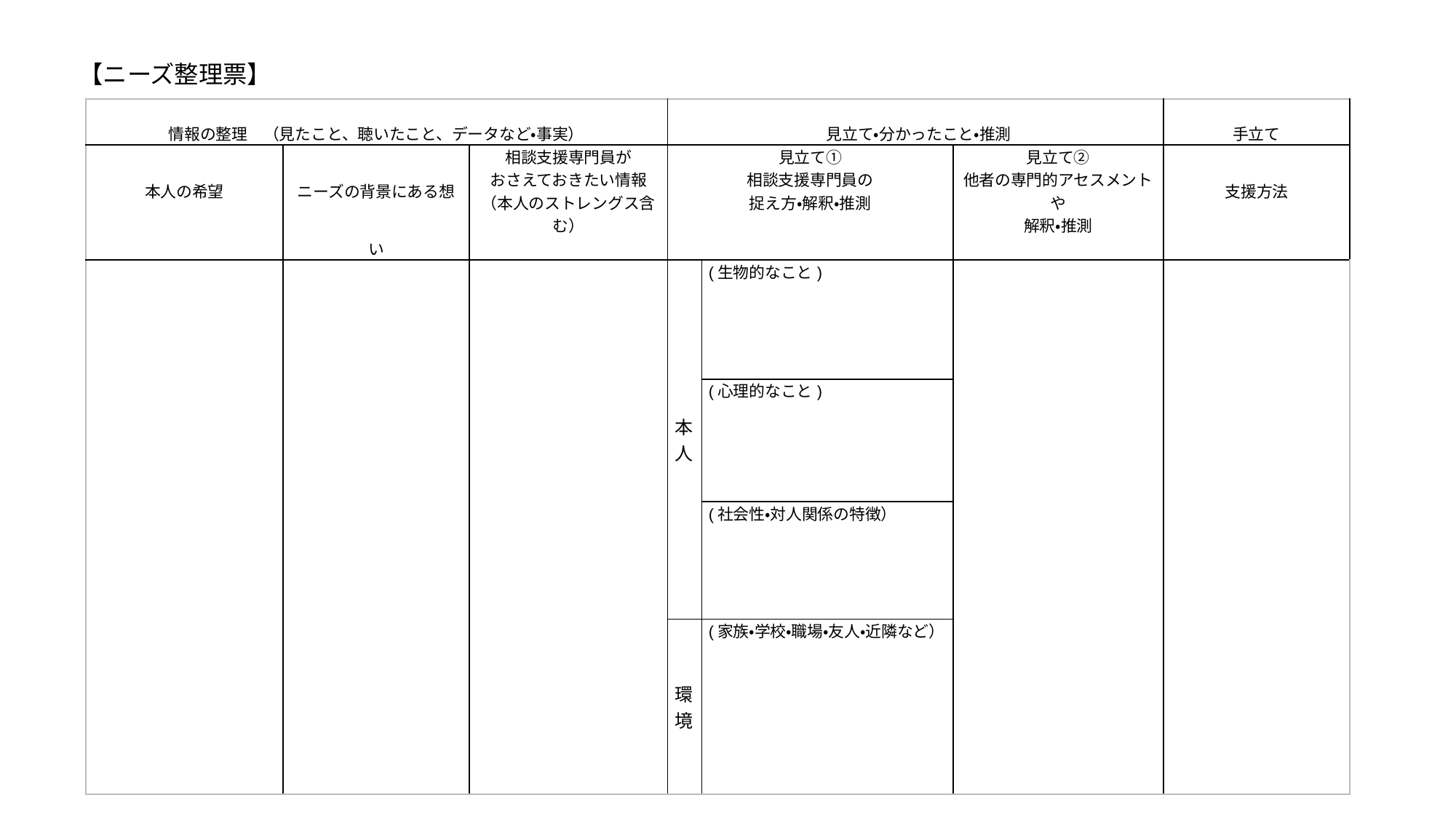

【ニーズ整理票】

| 情報の整理　（見たこと、聴いたこと、データなど・事実） |  |  | 見立て・分かったこと・推測 |  |  | 手立て |
| --- | --- | --- | --- | --- | --- | --- |
| 本人の希望 | ニーズの背景にある想い | 相談支援専門員が おさえておきたい情報 （本人のストレングス含む） | 見立て① 相談支援専門員の 捉え方・解釈・推測 |  | 見立て② 他者の専門的アセスメントや 解釈・推測 | 支援方法 |
|  |  |  | 本人 | (生物的なこと) |  |  |
|  |  |  |  | (心理的なこと) |  |  |
|  |  |  |  | (社会性・対人関係の特徴） |  |  |
|  |  |  | 環境 | (家族・学校・職場・友人・近隣など） |  |  |